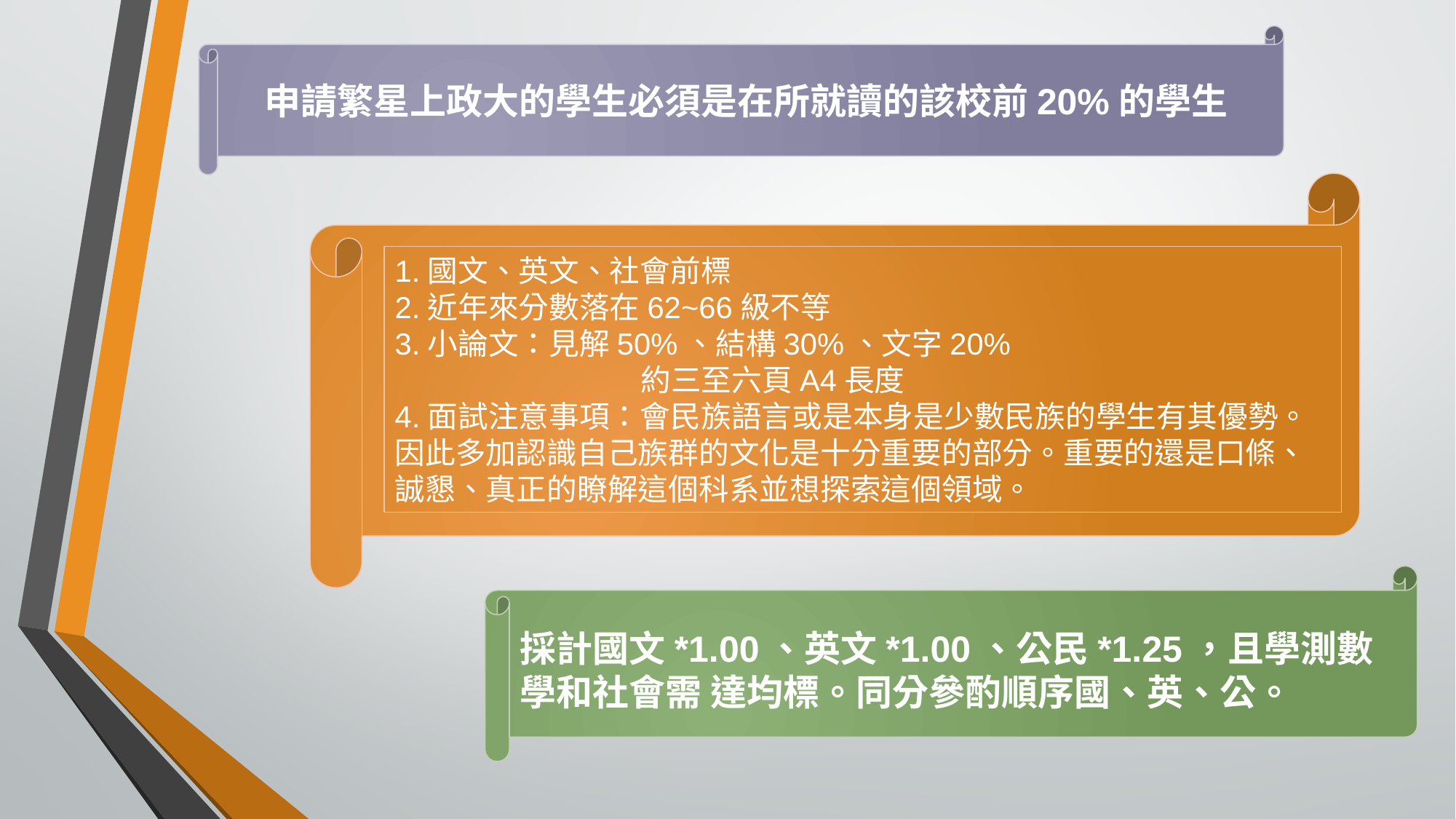

申請繁星上政大的學生必須是在所就讀的該校前20%的學生

1.國文、英文、社會前標
2.近年來分數落在62~66級不等
3.小論文：見解50%、結構30%、文字20%
		   約三至六頁A4長度
4.面試注意事項：會民族語言或是本身是少數民族的學生有其優勢。因此多加認識自己族群的文化是十分重要的部分。重要的還是口條、誠懇、真正的瞭解這個科系並想探索這個領域。

採計國文*1.00、英文*1.00、公民*1.25，且學測數學和社會需 達均標。同分參酌順序國、英、公。